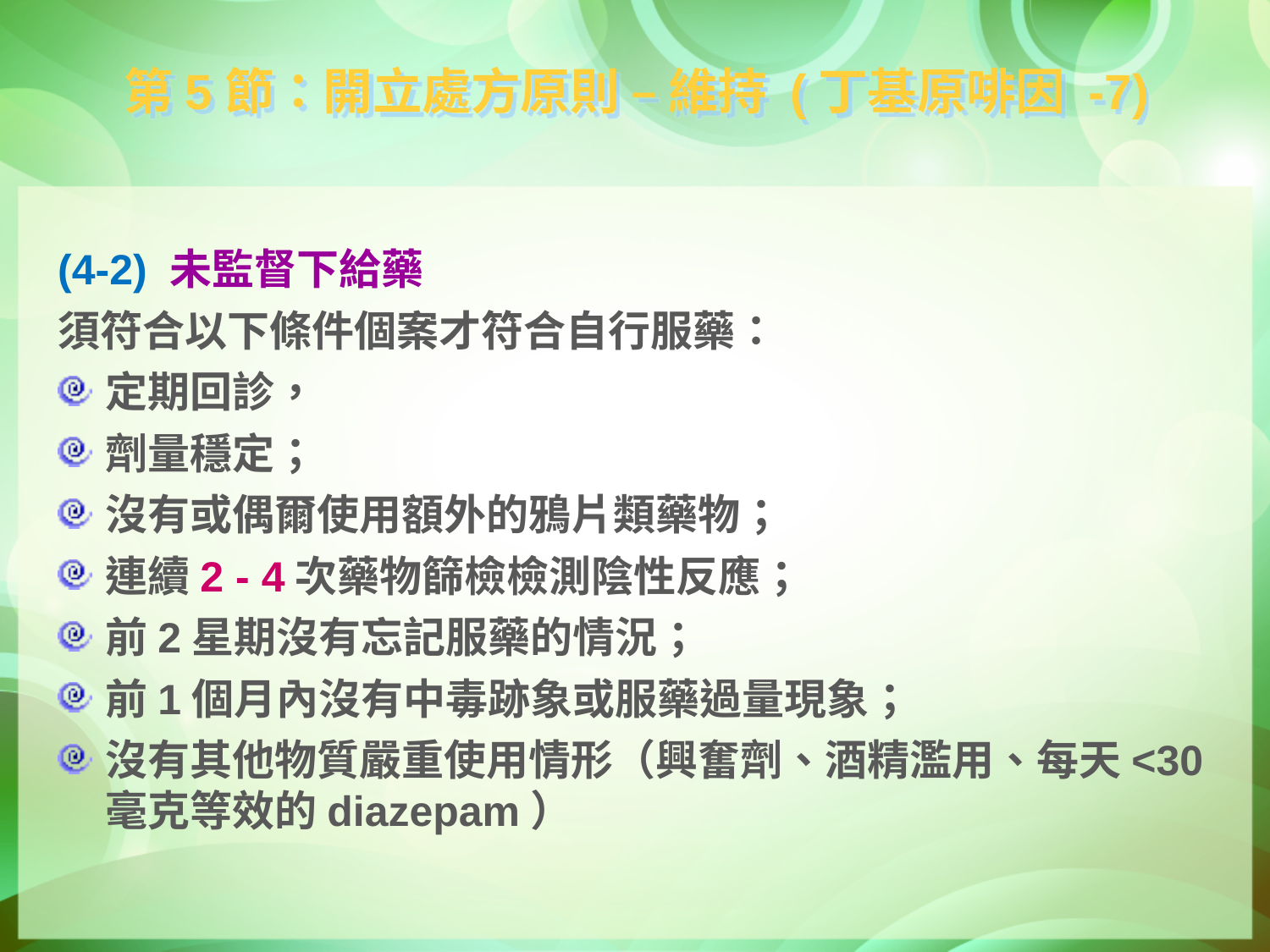

第5節：開立處方原則 – 維持 (丁基原啡因 -7)
(4-2) 未監督下給藥
須符合以下條件個案才符合自行服藥：
定期回診，
劑量穩定；
沒有或偶爾使用額外的鴉片類藥物；
連續2 - 4次藥物篩檢檢測陰性反應；
前2星期沒有忘記服藥的情況；
前1個月內沒有中毒跡象或服藥過量現象；
沒有其他物質嚴重使用情形（興奮劑、酒精濫用、每天<30毫克等效的diazepam）